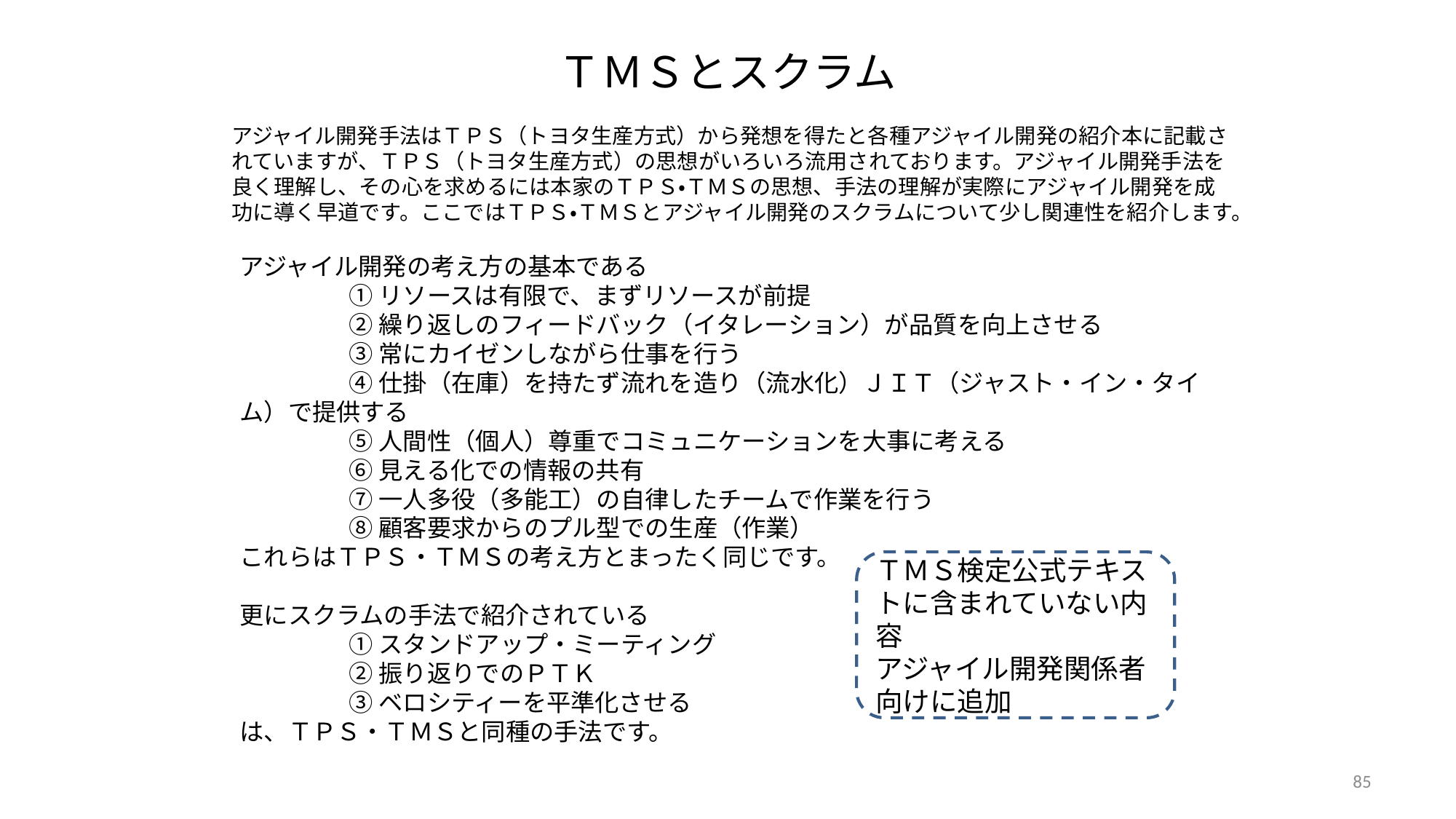

# ＴＭＳとスクラム
アジャイル開発手法はＴＰＳ（トヨタ生産方式）から発想を得たと各種アジャイル開発の紹介本に記載されていますが、ＴＰＳ（トヨタ生産方式）の思想がいろいろ流用されております。アジャイル開発手法を良く理解し、その心を求めるには本家のＴＰＳ・ＴＭＳの思想、手法の理解が実際にアジャイル開発を成功に導く早道です。ここではＴＰＳ・ＴＭＳとアジャイル開発のスクラムについて少し関連性を紹介します。
アジャイル開発の考え方の基本である
	①リソースは有限で、まずリソースが前提
	②繰り返しのフィードバック（イタレーション）が品質を向上させる
	③常にカイゼンしながら仕事を行う
	④仕掛（在庫）を持たず流れを造り（流水化）ＪＩＴ（ジャスト・イン・タイム）で提供する
	⑤人間性（個人）尊重でコミュニケーションを大事に考える
	⑥見える化での情報の共有
	⑦一人多役（多能工）の自律したチームで作業を行う
	⑧顧客要求からのプル型での生産（作業）
これらはＴＰＳ・ＴＭＳの考え方とまったく同じです。

更にスクラムの手法で紹介されている
	①スタンドアップ・ミーティング
	②振り返りでのＰＴＫ
	③ベロシティーを平準化させる
は、ＴＰＳ・ＴＭＳと同種の手法です。
ＴＭＳ検定公式テキストに含まれていない内容
アジャイル開発関係者向けに追加
85